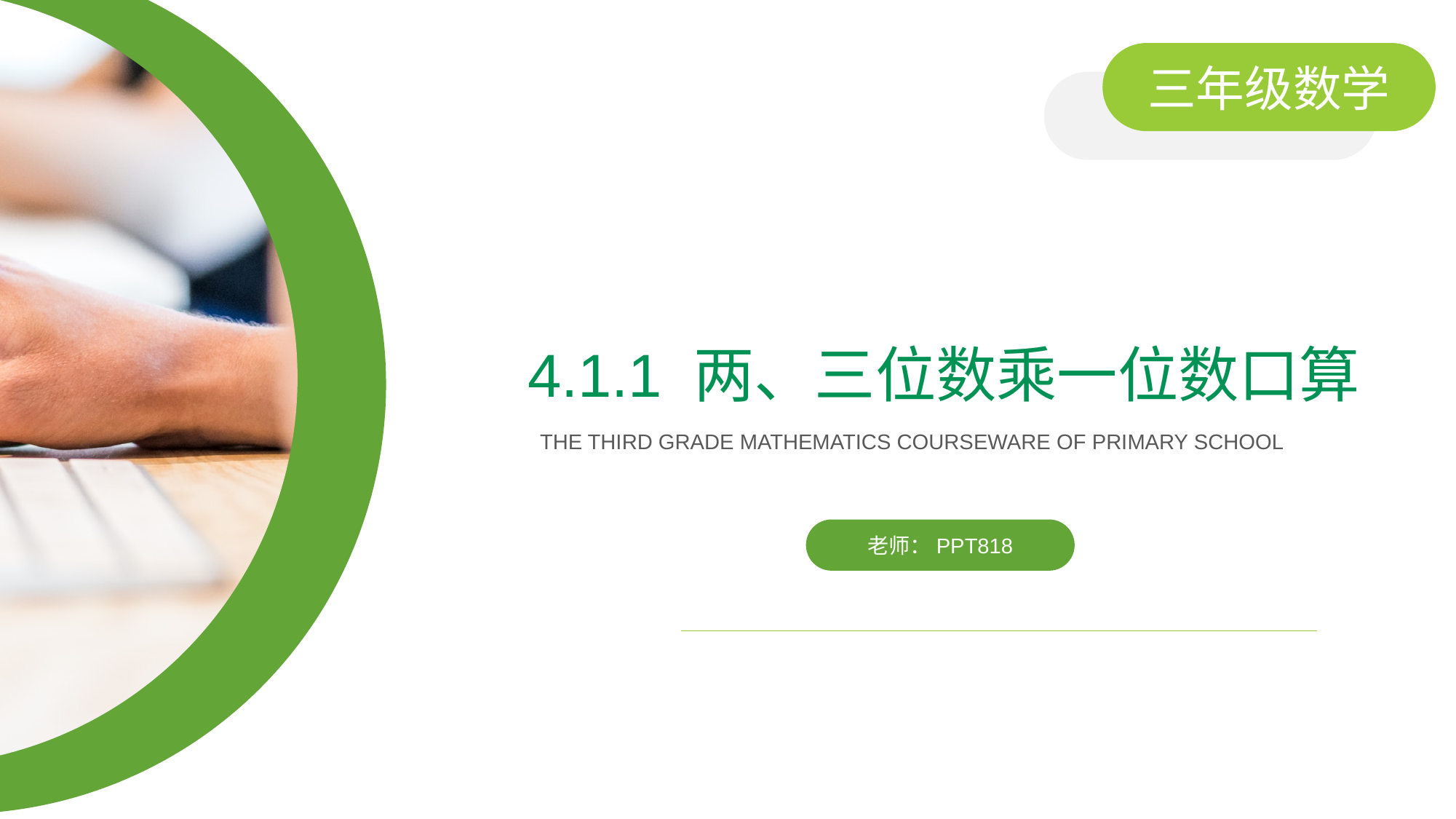

三年级数学

4.1.1 两、三位数乘一位数口算
THE THIRD GRADE MATHEMATICS COURSEWARE OF PRIMARY SCHOOL
老师：PPT818